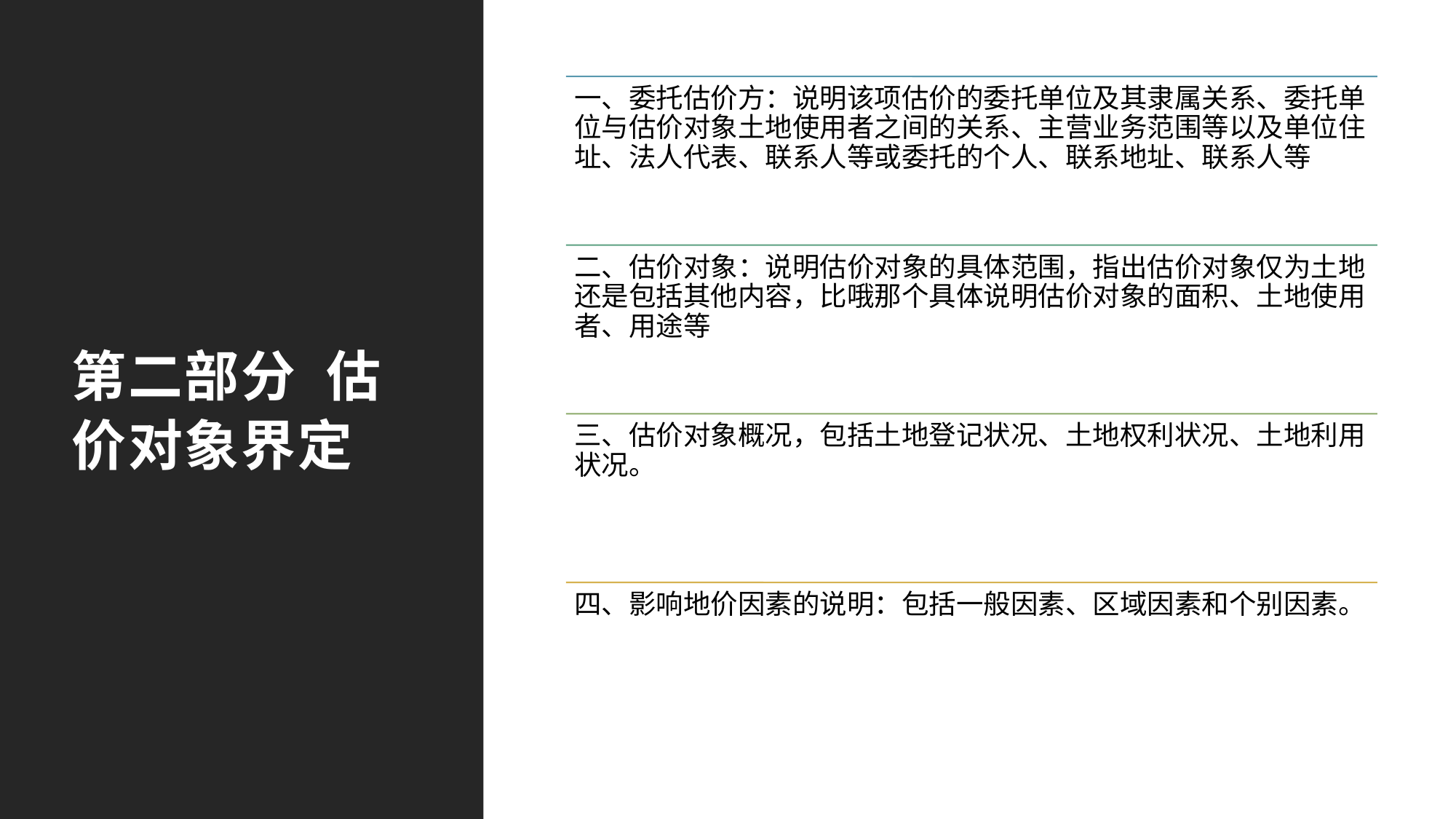

第二部分  估价对象界定
一、委托估价方：说明该项估价的委托单位及其隶属关系、委托单位与估价对象土地使用者之间的关系、主营业务范围等以及单位住址、法人代表、联系人等或委托的个人、联系地址、联系人等
二、估价对象：说明估价对象的具体范围，指出估价对象仅为土地还是包括其他内容，比哦那个具体说明估价对象的面积、土地使用者、用途等
三、估价对象概况，包括土地登记状况、土地权利状况、土地利用状况。
四、影响地价因素的说明：包括一般因素、区域因素和个别因素。